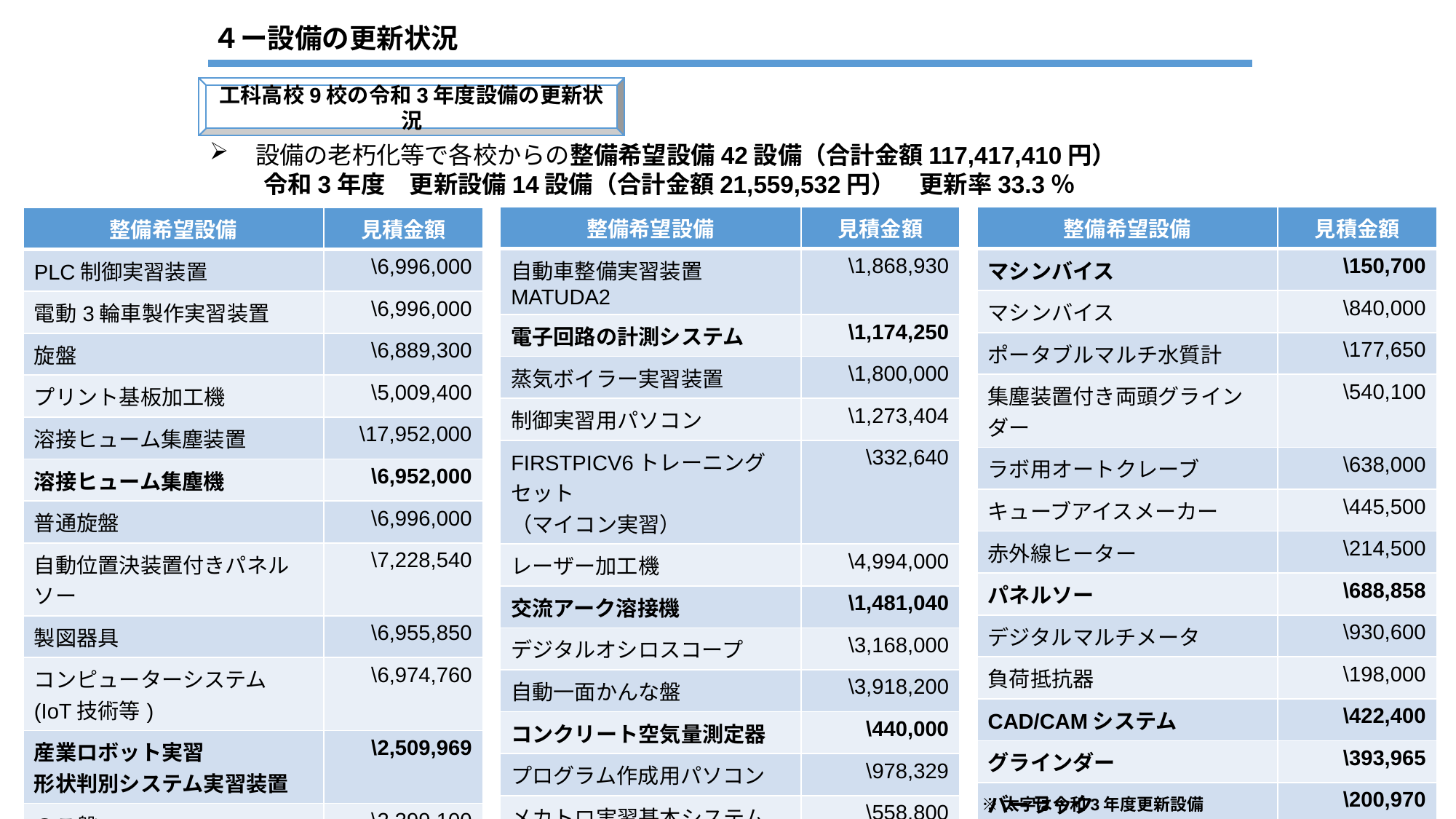

４ー設備の更新状況
工科高校9校の令和3年度設備の更新状況
　設備の老朽化等で各校からの整備希望設備42設備（合計金額117,417,410円）
　　 令和3年度　更新設備14設備（合計金額21,559,532円）　更新率33.3％
| 整備希望設備 | 見積金額 |
| --- | --- |
| 自動車整備実習装置 MATUDA2 | \1,868,930 |
| 電子回路の計測システム | \1,174,250 |
| 蒸気ボイラー実習装置 | \1,800,000 |
| 制御実習用パソコン | \1,273,404 |
| FIRSTPICV6トレーニングセット （マイコン実習） | \332,640 |
| レーザー加工機 | \4,994,000 |
| 交流アーク溶接機 | \1,481,040 |
| デジタルオシロスコープ | \3,168,000 |
| 自動一面かんな盤 | \3,918,200 |
| コンクリート空気量測定器 | \440,000 |
| プログラム作成用パソコン | \978,329 |
| メカトロ実習基本システム | \558,800 |
| マイコン制御ロボット | \630,000 |
| カートリッジ純水器標準セット | \190,190 |
| 整備希望設備 | 見積金額 |
| --- | --- |
| マシンバイス | \150,700 |
| マシンバイス | \840,000 |
| ポータブルマルチ水質計 | \177,650 |
| 集塵装置付き両頭グラインダー | \540,100 |
| ラボ用オートクレーブ | \638,000 |
| キューブアイスメーカー | \445,500 |
| 赤外線ヒーター | \214,500 |
| パネルソー | \688,858 |
| デジタルマルチメータ | \930,600 |
| 負荷抵抗器 | \198,000 |
| CAD/CAMシステム | \422,400 |
| グラインダー | \393,965 |
| バーラック | \200,970 |
| 大判フルカラープリンタスキャナ | \551,980 |
| 電子黒板プロジェクター | \515,900 |
| 整備希望設備 | 見積金額 |
| --- | --- |
| PLC制御実習装置 | \6,996,000 |
| 電動3輪車製作実習装置 | \6,996,000 |
| 旋盤 | \6,889,300 |
| プリント基板加工機 | \5,009,400 |
| 溶接ヒューム集塵装置 | \17,952,000 |
| 溶接ヒューム集塵機 | \6,952,000 |
| 普通旋盤 | \6,996,000 |
| 自動位置決装置付きパネルソー | \7,228,540 |
| 製図器具 | \6,955,850 |
| コンピューターシステム (IoT技術等) | \6,974,760 |
| 産業ロボット実習 形状判別システム実習装置 | \2,509,969 |
| のこ盤 | \2,399,100 |
| メカトロシミュレーター | \2,777,500 |
| 2足歩行ロボット | \3,300,000 |
38
大阪府教育庁調べ
※太字は令和3年度更新設備